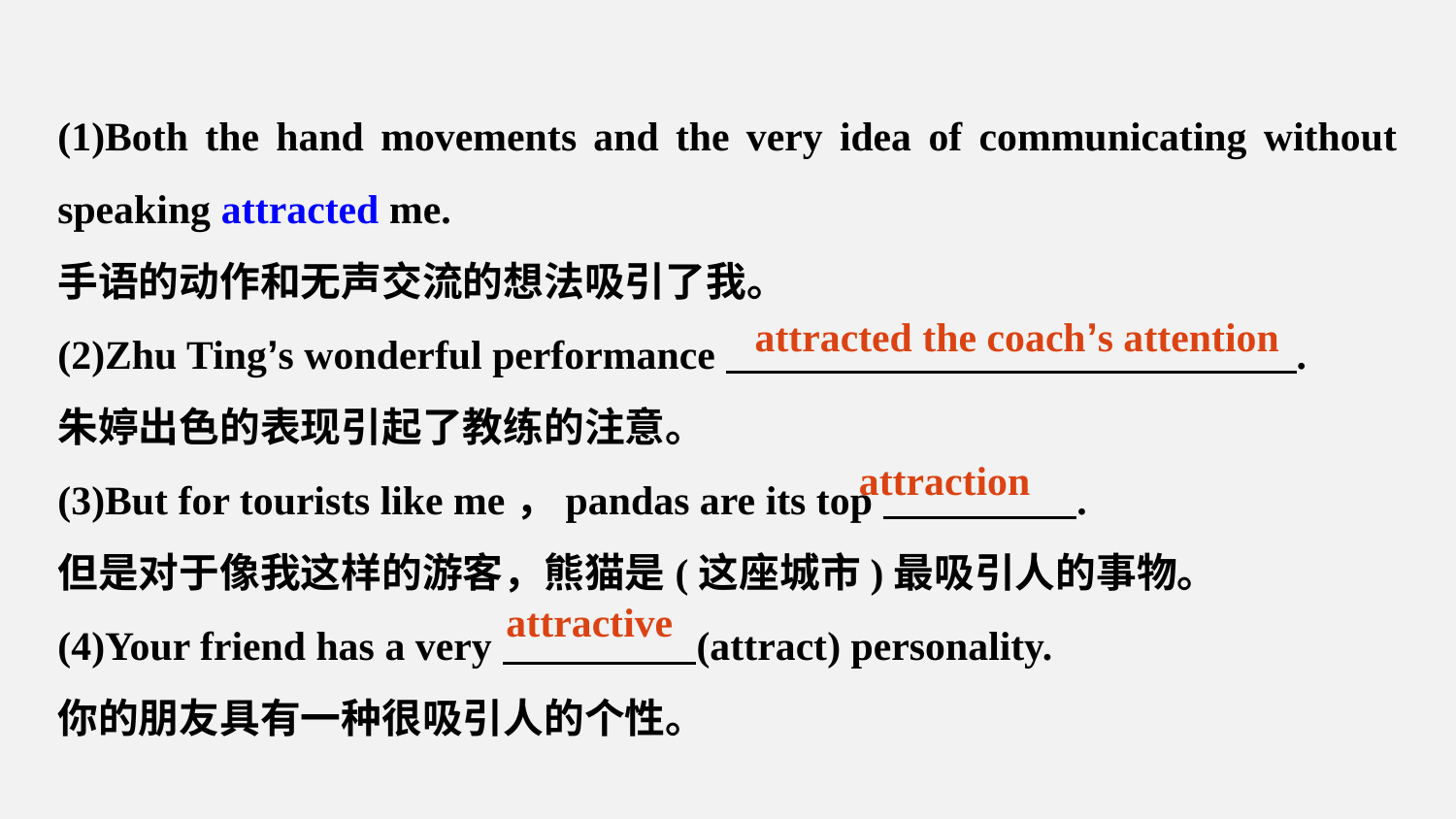

(1)Both the hand movements and the very idea of communicating without speaking attracted me.
手语的动作和无声交流的想法吸引了我。
(2)Zhu Ting’s wonderful performance                                                         .
朱婷出色的表现引起了教练的注意。
(3)But for tourists like me，pandas are its top                    .
但是对于像我这样的游客，熊猫是(这座城市)最吸引人的事物。
(4)Your friend has a very                    (attract) personality.
你的朋友具有一种很吸引人的个性。
attracted the coach’s attention
attraction
attractive